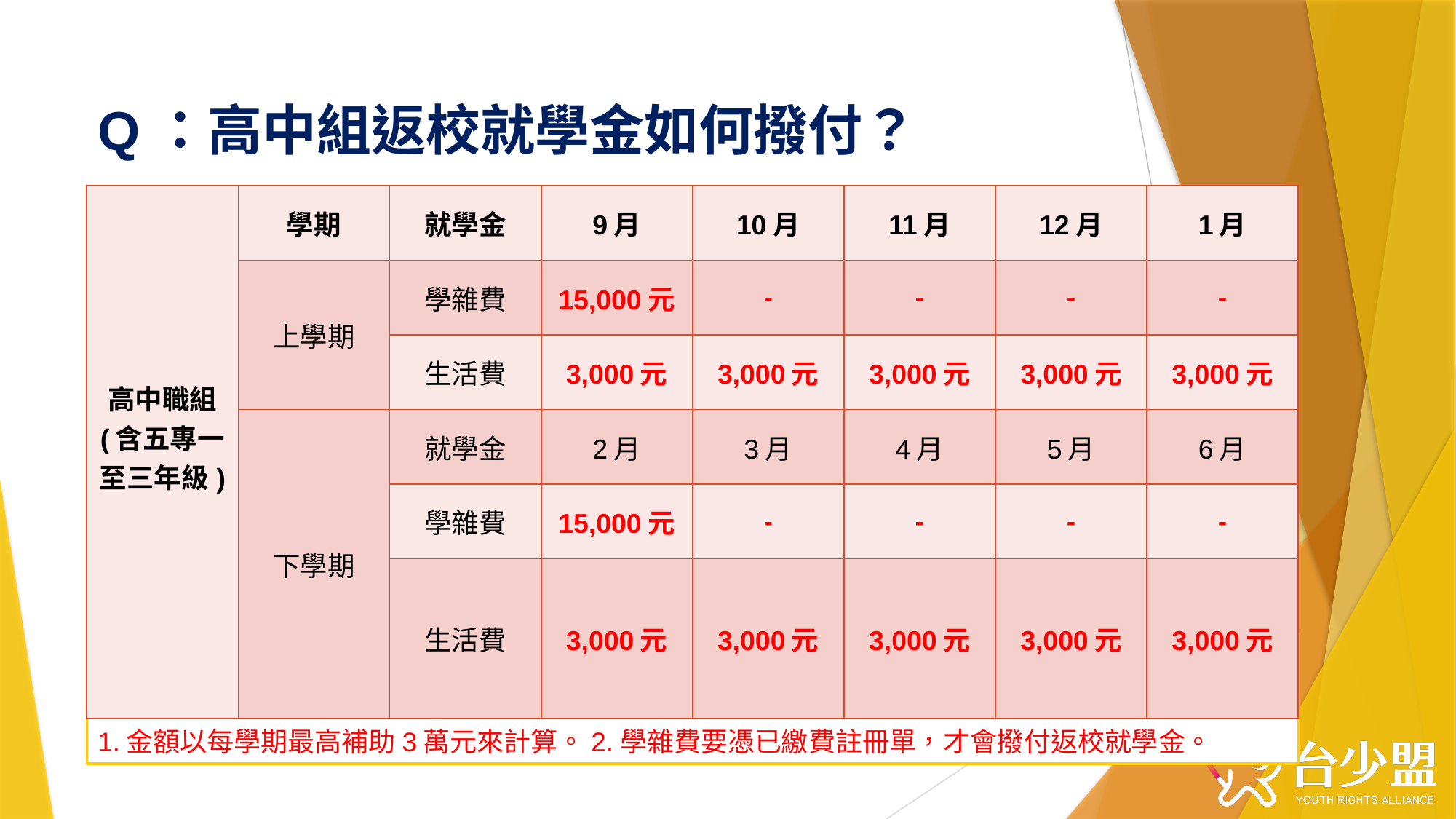

# Q：高中組返校就學金如何撥付？
| 高中職組 (含五專一至三年級) | 學期 | 就學金 | 9月 | 10月 | 11月 | 12月 | 1月 |
| --- | --- | --- | --- | --- | --- | --- | --- |
|  | 上學期 | 學雜費 | 15,000元 | - | - | - | - |
|  |  | 生活費 | 3,000元 | 3,000元 | 3,000元 | 3,000元 | 3,000元 |
|  | 下學期 | 就學金 | 2月 | 3月 | 4月 | 5月 | 6月 |
|  |  | 學雜費 | 15,000元 | - | - | - | - |
|  |  | 生活費 | 3,000元 | 3,000元 | 3,000元 | 3,000元 | 3,000元 |
注意事項：
1.金額以每學期最高補助3萬元來計算。2.學雜費要憑已繳費註冊單，才會撥付返校就學金。